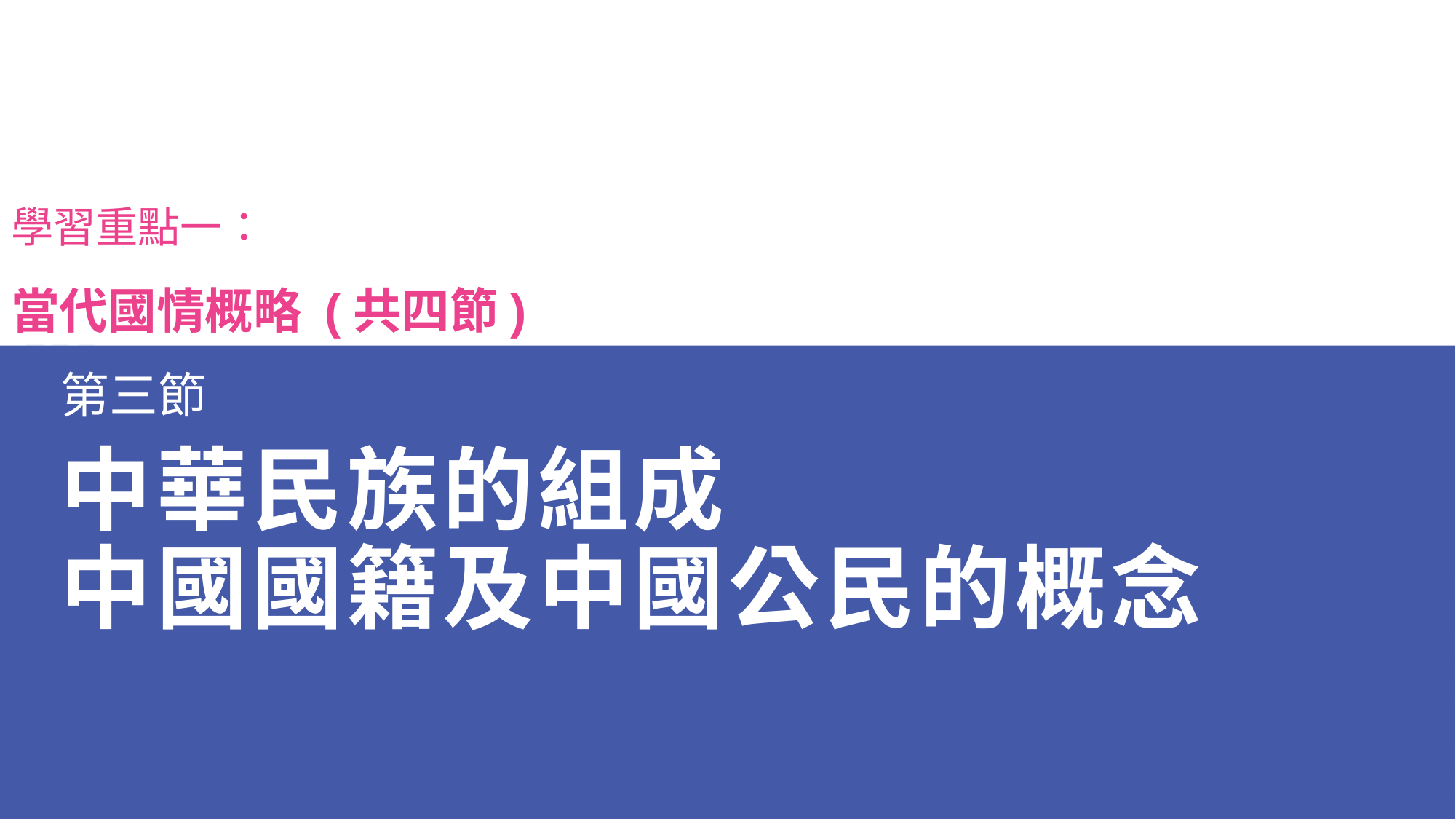

學習重點一：
當代國情概略 (共四節)
第三節
# 中華民族的組成 中國國籍及中國公民的概念